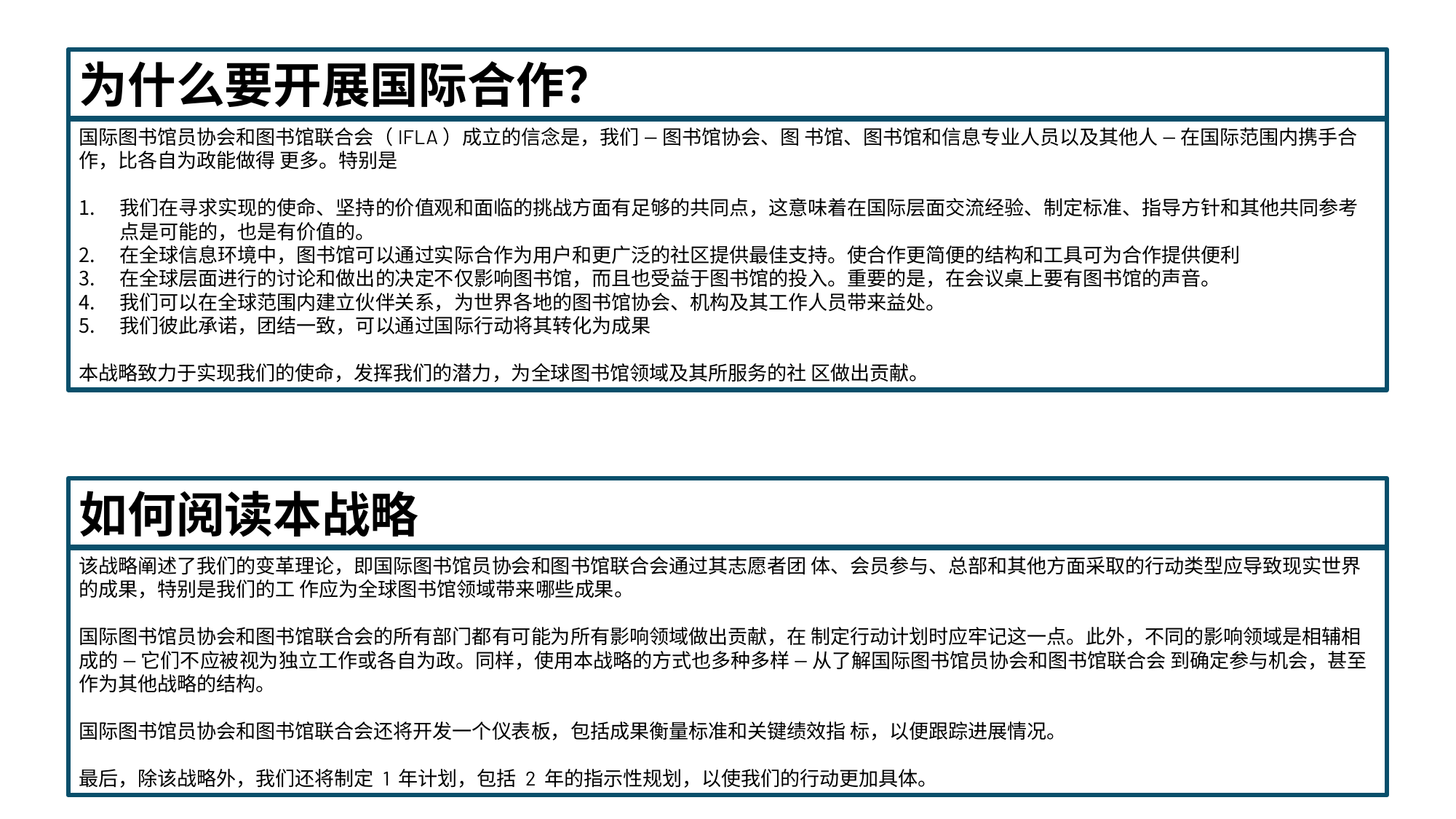

为什么要开展国际合作？
国际图书馆员协会和图书馆联合会（IFLA）成立的信念是，我们--图书馆协会、图 书馆、图书馆和信息专业人员以及其他人--在国际范围内携手合作，比各自为政能做得 更多。特别是

我们在寻求实现的使命、坚持的价值观和面临的挑战方面有足够的共同点，这意味着在国际层面交流经验、制定标准、指导方针和其他共同参考点是可能的，也是有价值的。
在全球信息环境中，图书馆可以通过实际合作为用户和更广泛的社区提供最佳支持。使合作更简便的结构和工具可为合作提供便利
在全球层面进行的讨论和做出的决定不仅影响图书馆，而且也受益于图书馆的投入。重要的是，在会议桌上要有图书馆的声音。
我们可以在全球范围内建立伙伴关系，为世界各地的图书馆协会、机构及其工作人员带来益处。
我们彼此承诺，团结一致，可以通过国际行动将其转化为成果

本战略致力于实现我们的使命，发挥我们的潜力，为全球图书馆领域及其所服务的社 区做出贡献。
如何阅读本战略
该战略阐述了我们的变革理论，即国际图书馆员协会和图书馆联合会通过其志愿者团 体、会员参与、总部和其他方面采取的行动类型应导致现实世界的成果，特别是我们的工 作应为全球图书馆领域带来哪些成果。

国际图书馆员协会和图书馆联合会的所有部门都有可能为所有影响领域做出贡献，在 制定行动计划时应牢记这一点。此外，不同的影响领域是相辅相成的--它们不应被视为独立工作或各自为政。同样，使用本战略的方式也多种多样--从了解国际图书馆员协会和图书馆联合会 到确定参与机会，甚至作为其他战略的结构。

国际图书馆员协会和图书馆联合会还将开发一个仪表板，包括成果衡量标准和关键绩效指 标，以便跟踪进展情况。

最后，除该战略外，我们还将制定 1 年计划，包括 2 年的指示性规划，以使我们的行动更加具体。